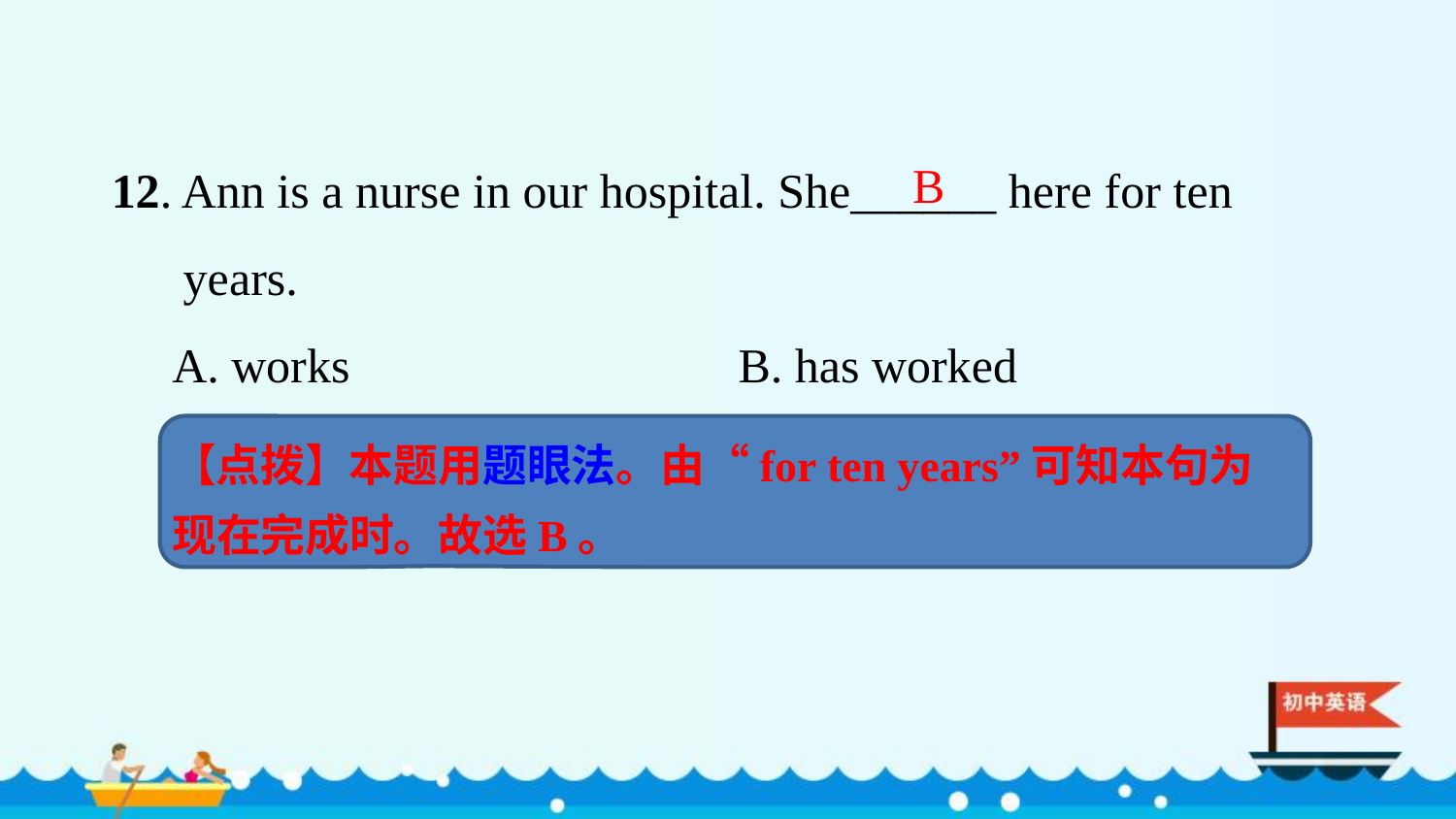

12. Ann is a nurse in our hospital. She______ here for ten years.
     A. works                                B. has worked
     C. worked                              D. was working
B
【点拨】本题用题眼法。由“for ten years”可知本句为现在完成时。故选B。